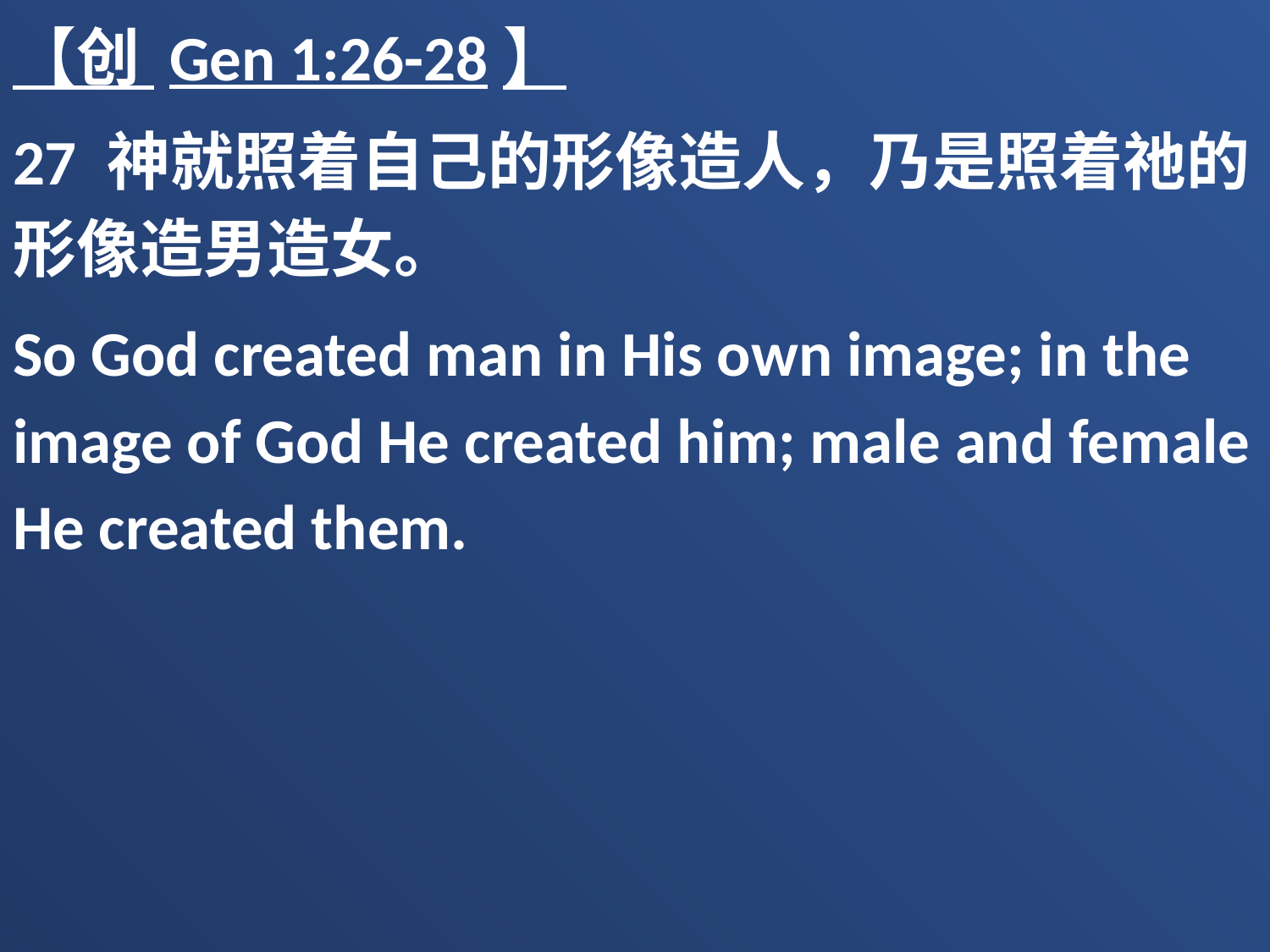

【创 Gen 1:26-28】
27 神就照着自己的形像造人，乃是照着祂的形像造男造女。
So God created man in His own image; in the image of God He created him; male and female He created them.